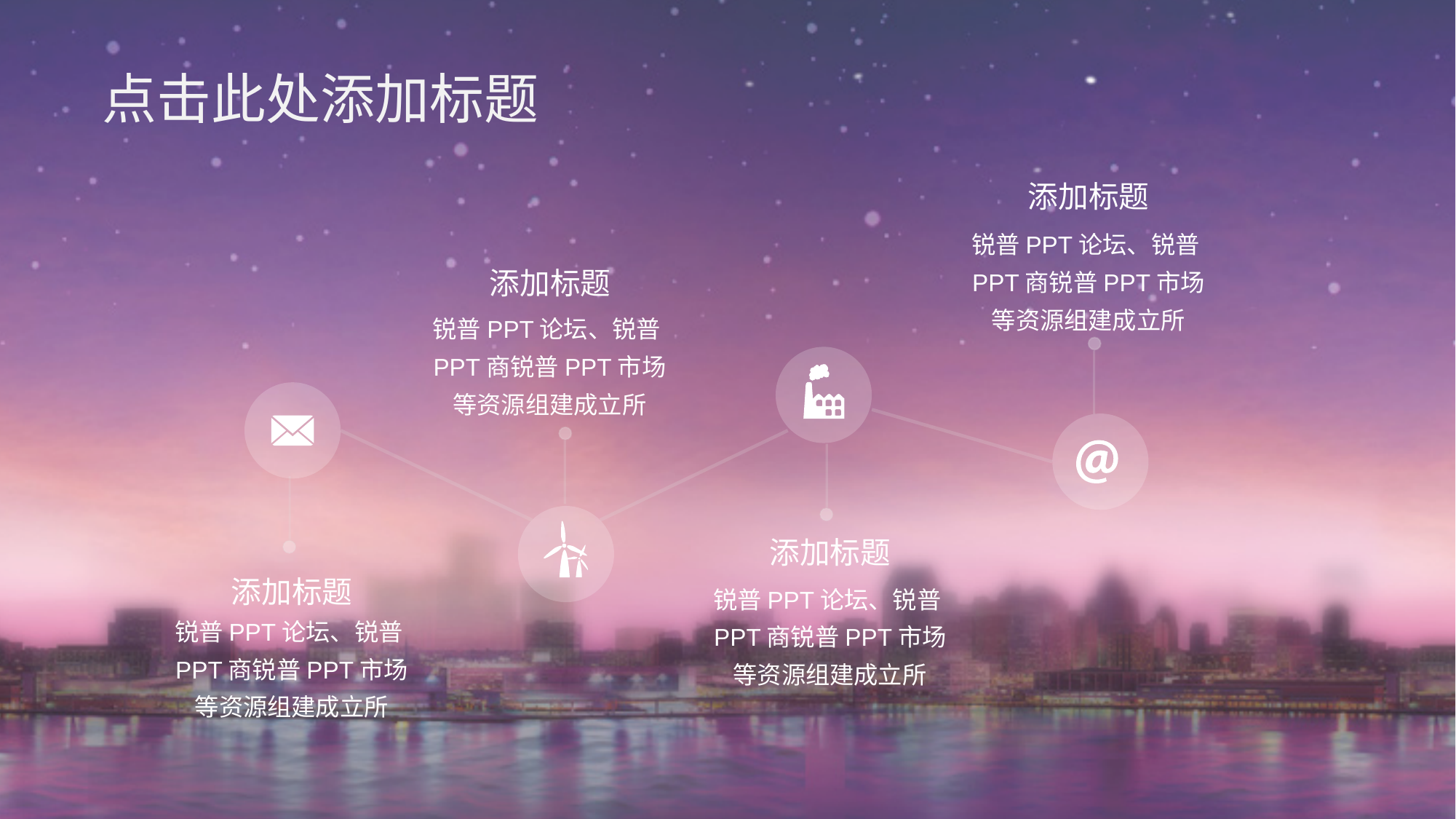

点击此处添加标题
添加标题
锐普PPT论坛、锐普PPT商锐普PPT市场等资源组建成立所
添加标题
锐普PPT论坛、锐普PPT商锐普PPT市场等资源组建成立所

添加标题
添加标题
锐普PPT论坛、锐普PPT商锐普PPT市场等资源组建成立所
锐普PPT论坛、锐普PPT商锐普PPT市场等资源组建成立所